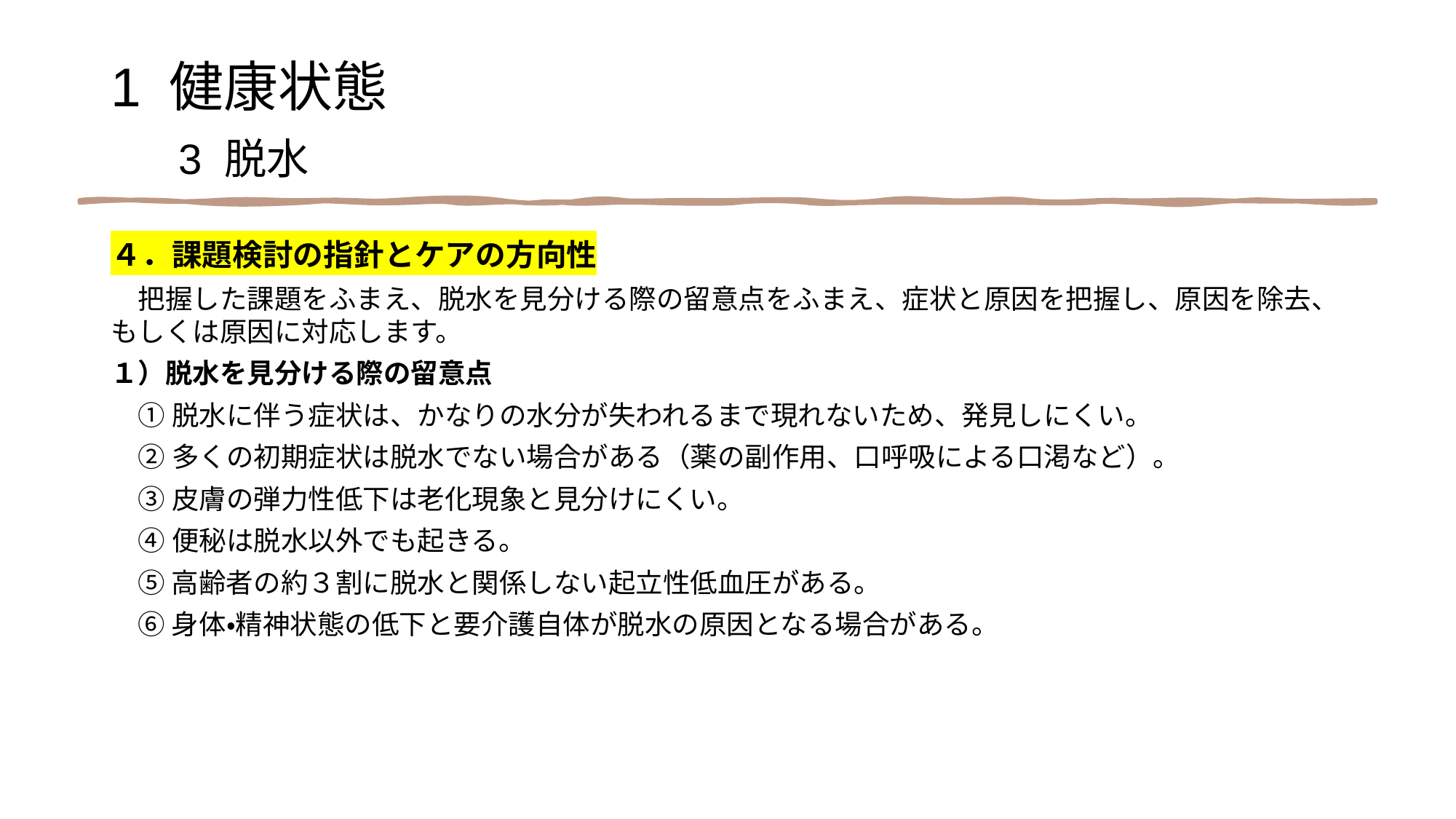

1 健康状態
　3 脱水

４．課題検討の指針とケアの方向性
　把握した課題をふまえ、脱水を見分ける際の留意点をふまえ、症状と原因を把握し、原因を除去、もしくは原因に対応します。
１）脱水を見分ける際の留意点
　① 脱水に伴う症状は、かなりの水分が失われるまで現れないため、発見しにくい。
　② 多くの初期症状は脱水でない場合がある（薬の副作用、口呼吸による口渇など）。
　③ 皮膚の弾力性低下は老化現象と見分けにくい。
　④ 便秘は脱水以外でも起きる。
　⑤ 高齢者の約３割に脱水と関係しない起立性低血圧がある。
　⑥ 身体・精神状態の低下と要介護自体が脱水の原因となる場合がある。